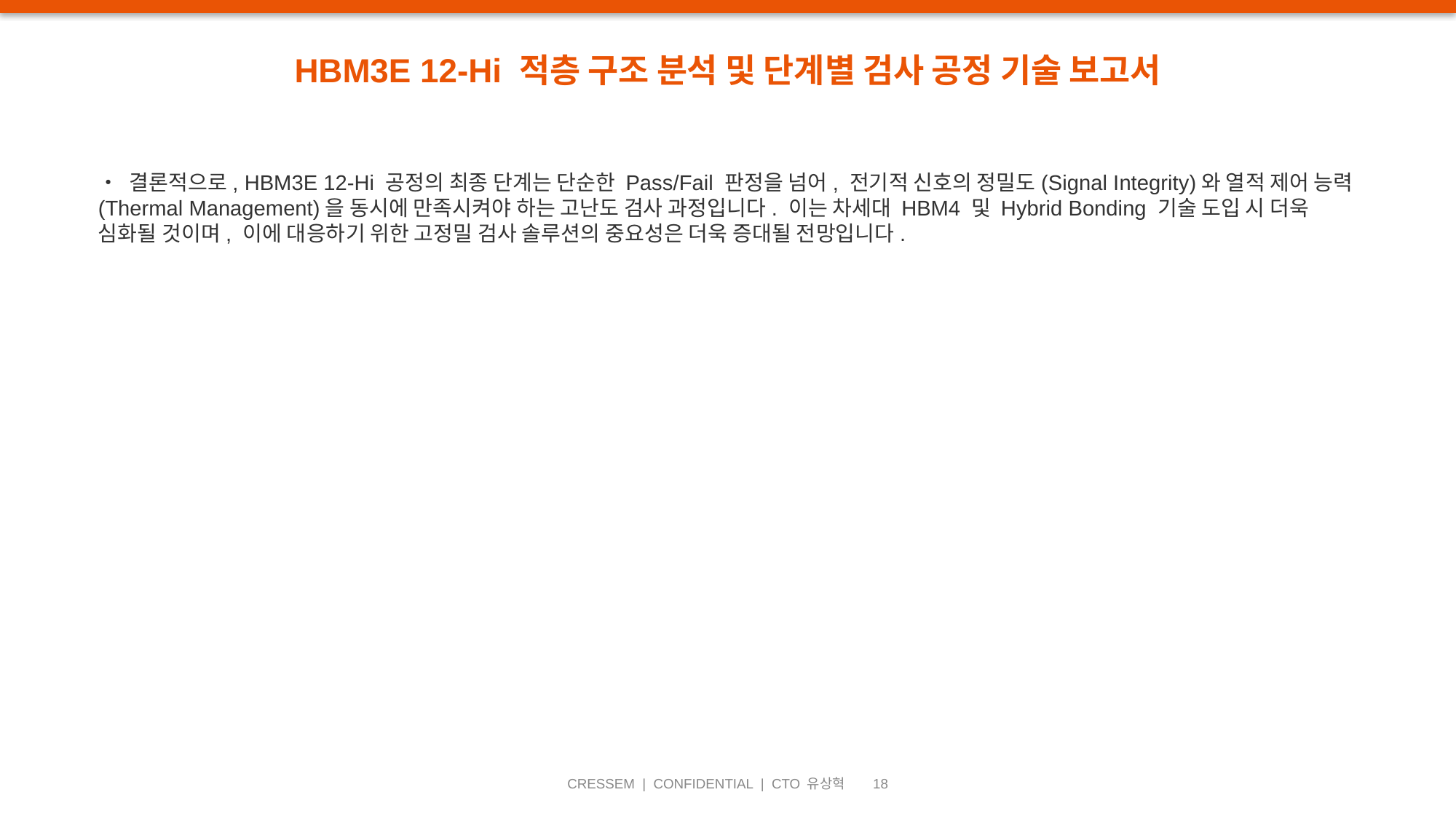

HBM3E 12-Hi 적층 구조 분석 및 단계별 검사 공정 기술 보고서
• 결론적으로, HBM3E 12-Hi 공정의 최종 단계는 단순한 Pass/Fail 판정을 넘어, 전기적 신호의 정밀도(Signal Integrity)와 열적 제어 능력(Thermal Management)을 동시에 만족시켜야 하는 고난도 검사 과정입니다. 이는 차세대 HBM4 및 Hybrid Bonding 기술 도입 시 더욱 심화될 것이며, 이에 대응하기 위한 고정밀 검사 솔루션의 중요성은 더욱 증대될 전망입니다.
CRESSEM  |  CONFIDENTIAL  |  CTO 유상혁        18